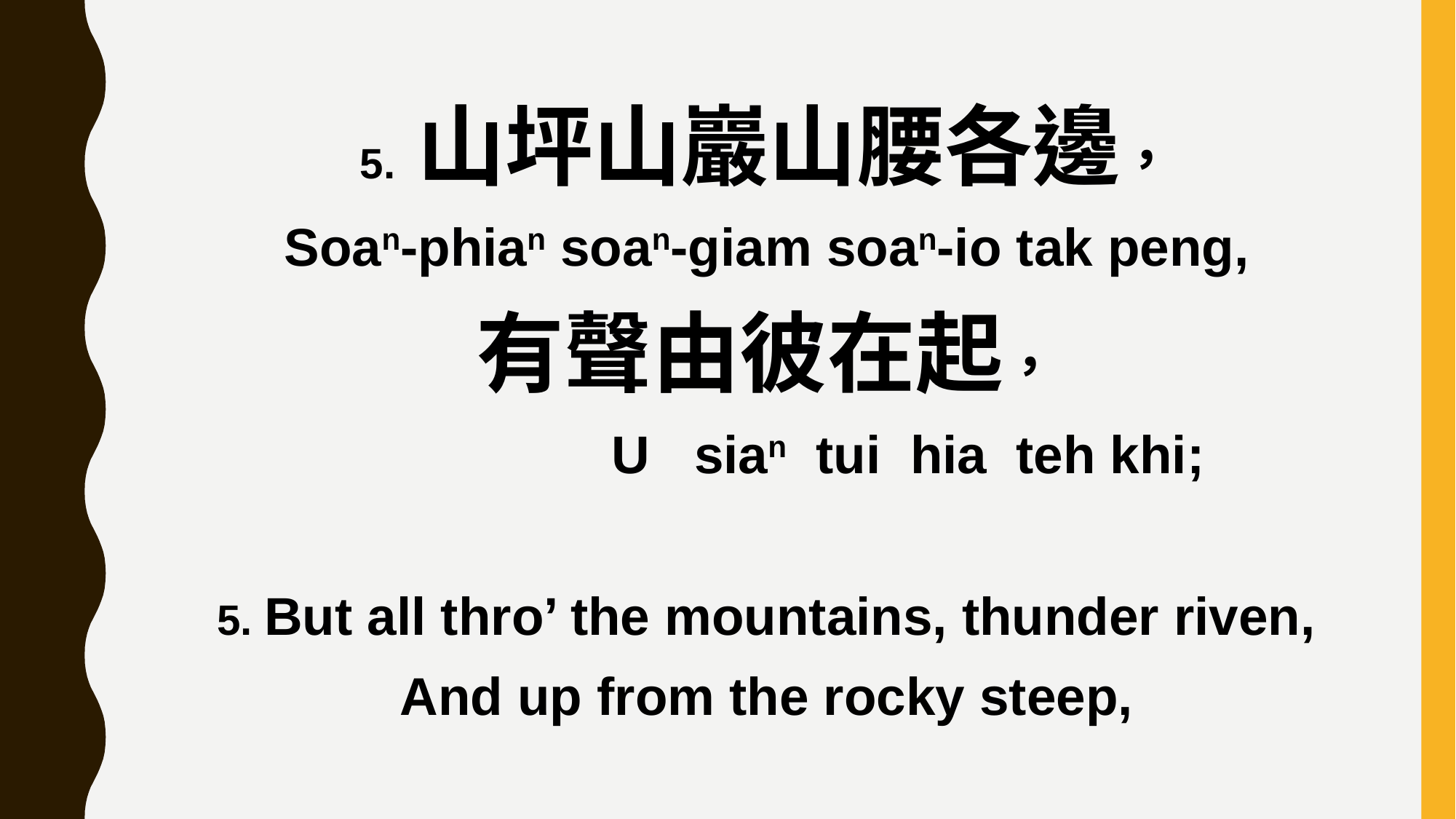

5. 山坪山巖山腰各邊，
Soan-phian soan-giam soan-io tak peng,
有聲由彼在起，
                                 U   sian  tui  hia  teh khi;

5. But all thro’ the mountains, thunder riven,
And up from the rocky steep,